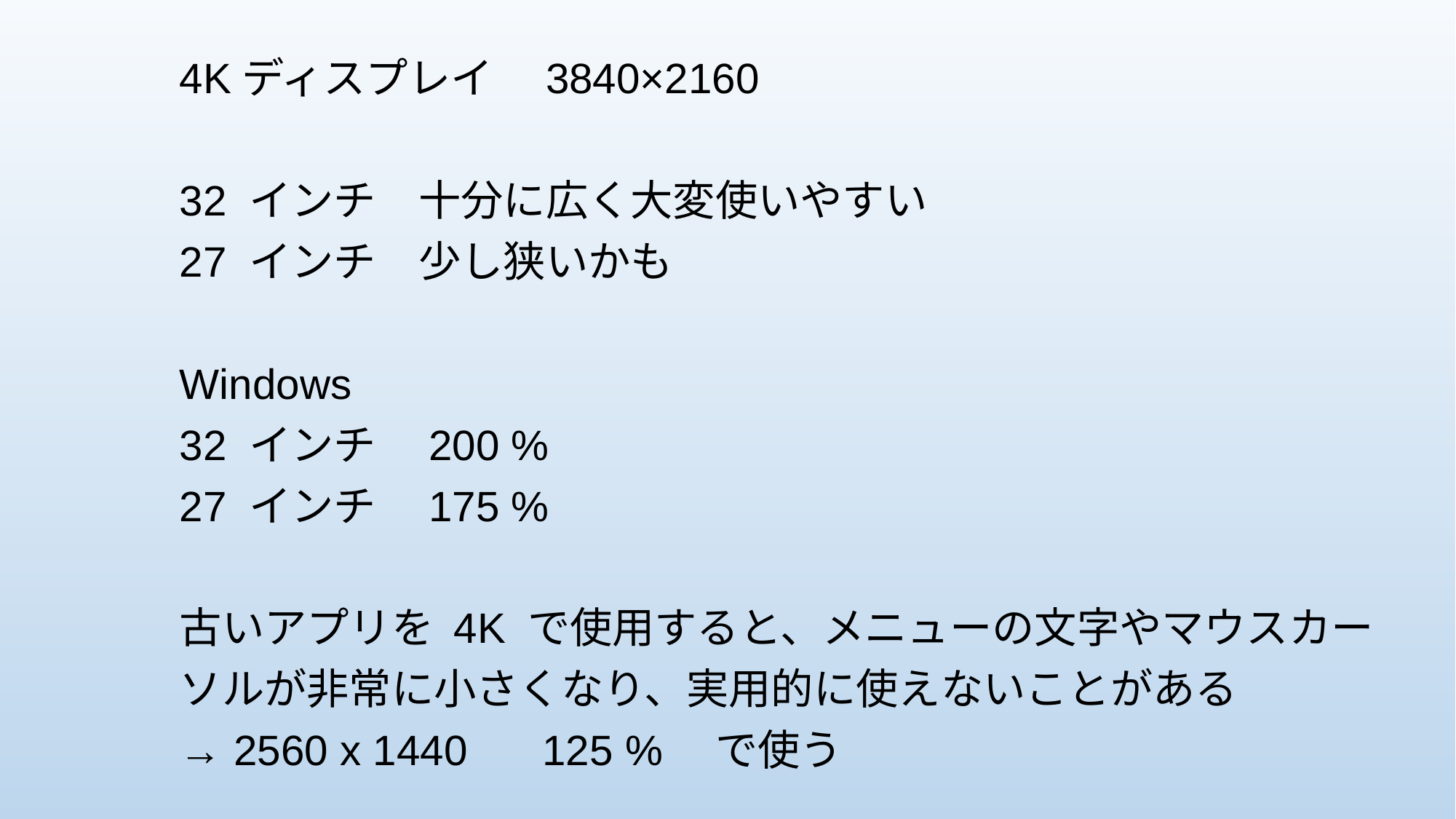

4Kディスプレイ　3840×2160

32 インチ　十分に広く大変使いやすい
27 インチ　少し狭いかも

Windows
32 インチ　200 %
27 インチ　175 %

古いアプリを 4K で使用すると、メニューの文字やマウスカーソルが非常に小さくなり、実用的に使えないことがある
→ 2560 x 1440 　125 %　で使う